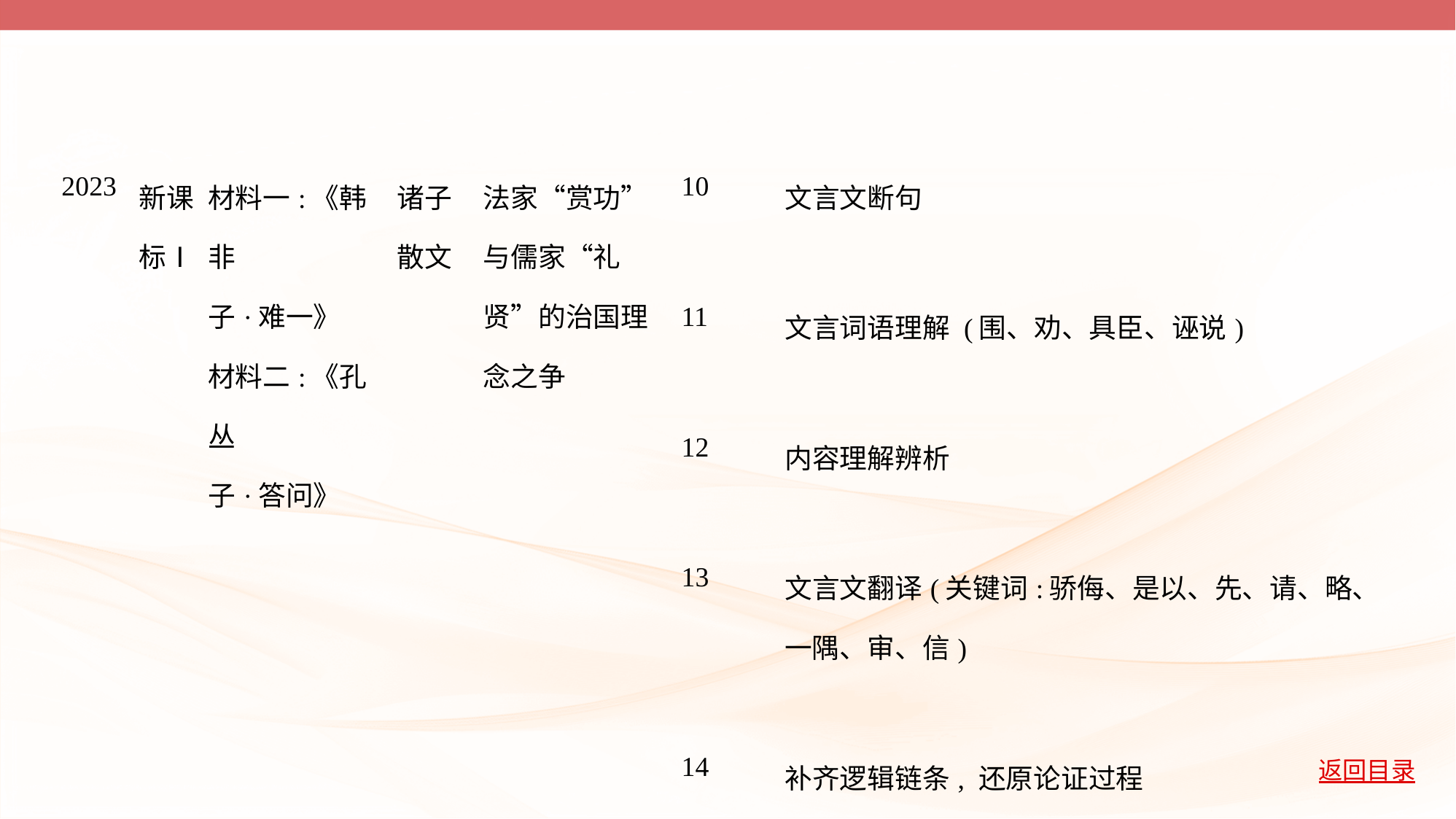

| 2023 | 新课 标Ⅰ | 材料一:《韩非 子·难一》 材料二:《孔丛 子·答问》 | 诸子散文 | 法家“赏功” 与儒家“礼 贤”的治国理 念之争 | 10 | 文言文断句 |
| --- | --- | --- | --- | --- | --- | --- |
|  |  |  |  |  | 11 | 文言词语理解 (围、劝、具臣、诬说) |
|  |  |  |  |  | 12 | 内容理解辨析 |
|  |  |  |  |  | 13 | 文言文翻译(关键词:骄侮、是以、先、请、略、一隅、审、信) |
|  |  |  |  |  | 14 | 补齐逻辑链条, 还原论证过程 |